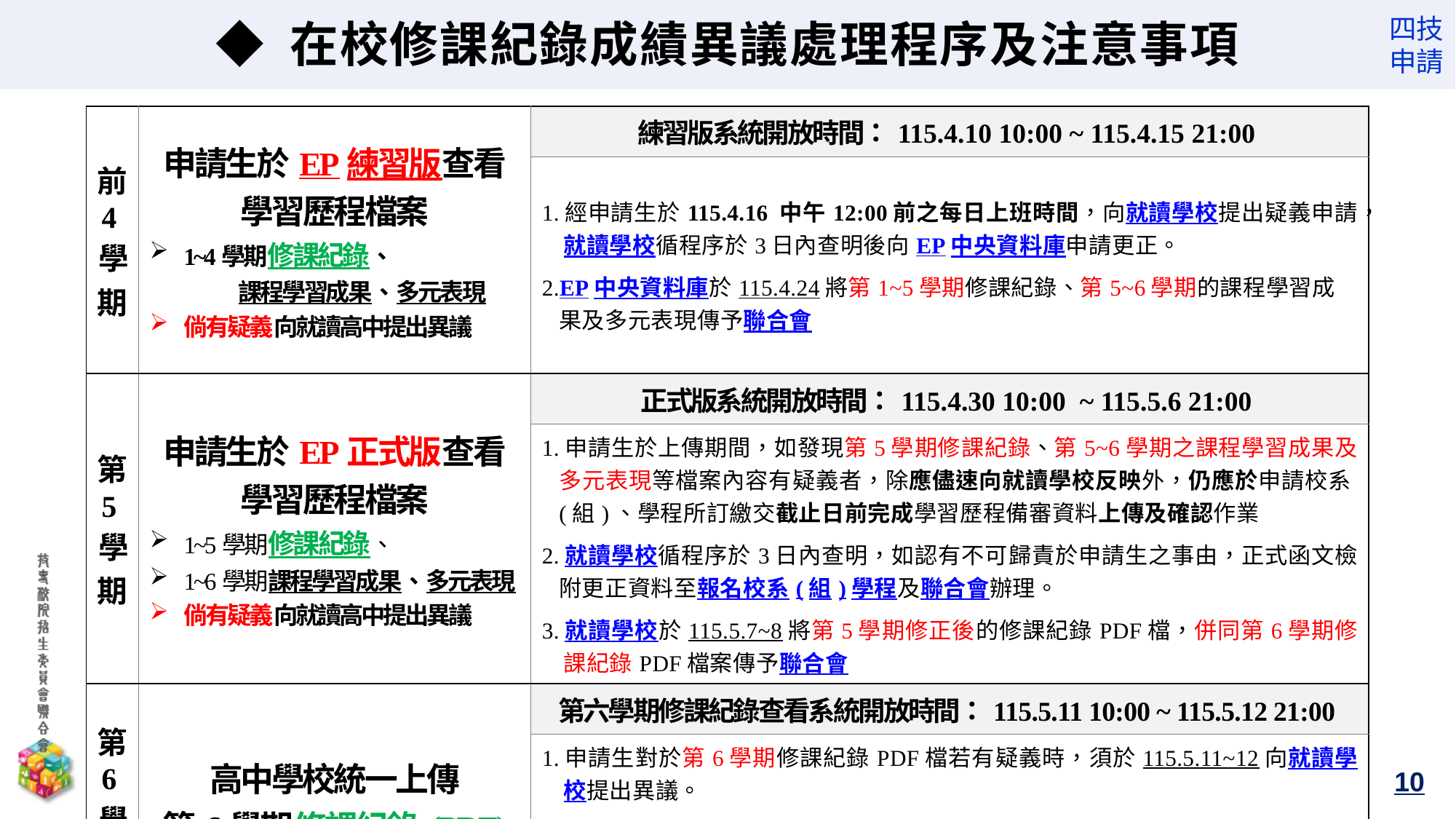

◆ 在校修課紀錄成績異議處理程序及注意事項
| 前4學期 | 申請生於EP練習版查看 學習歷程檔案 1~4學期修課紀錄、 課程學習成果、多元表現 倘有疑義向就讀高中提出異議 | 練習版系統開放時間：115.4.10 10:00 ~ 115.4.15 21:00 |
| --- | --- | --- |
|  |  | 1.經申請生於115.4.16 中午12:00前之每日上班時間，向就讀學校提出疑義申請，就讀學校循程序於3日內查明後向EP中央資料庫申請更正。 2.EP中央資料庫於115.4.24將第1~5學期修課紀錄、第5~6學期的課程學習成果及多元表現傳予聯合會 |
| 第5學期 | 申請生於EP正式版查看 學習歷程檔案 1~5學期修課紀錄、 1~6學期課程學習成果、多元表現 倘有疑義向就讀高中提出異議 | 正式版系統開放時間：115.4.30 10:00 ~ 115.5.6 21:00 |
|  |  | 1.申請生於上傳期間，如發現第5學期修課紀錄、第5~6學期之課程學習成果及多元表現等檔案內容有疑義者，除應儘速向就讀學校反映外，仍應於申請校系(組)、學程所訂繳交截止日前完成學習歷程備審資料上傳及確認作業 2.就讀學校循程序於3日內查明，如認有不可歸責於申請生之事由，正式函文檢附更正資料至報名校系(組)學程及聯合會辦理。 3.就讀學校於115.5.7~8將第5學期修正後的修課紀錄PDF檔，併同第6學期修課紀錄PDF檔案傳予聯合會 |
| 第6學期 | 高中學校統一上傳 第6學期修課紀錄(PDF) | 第六學期修課紀錄查看系統開放時間：115.5.11 10:00 ~ 115.5.12 21:00 |
|  |  | 1.申請生對於第6學期修課紀錄PDF檔若有疑義時，須於115.5.11~12向就讀學校提出異議。 2.就讀學校循程序於3日內查明，如確實有誤，由就讀學校於115.5.19前正式函文檢附更新後之修課紀錄至報名校系請求更正，並副知所屬教育主管機關，逾期或其他方式概不受理。 |
10